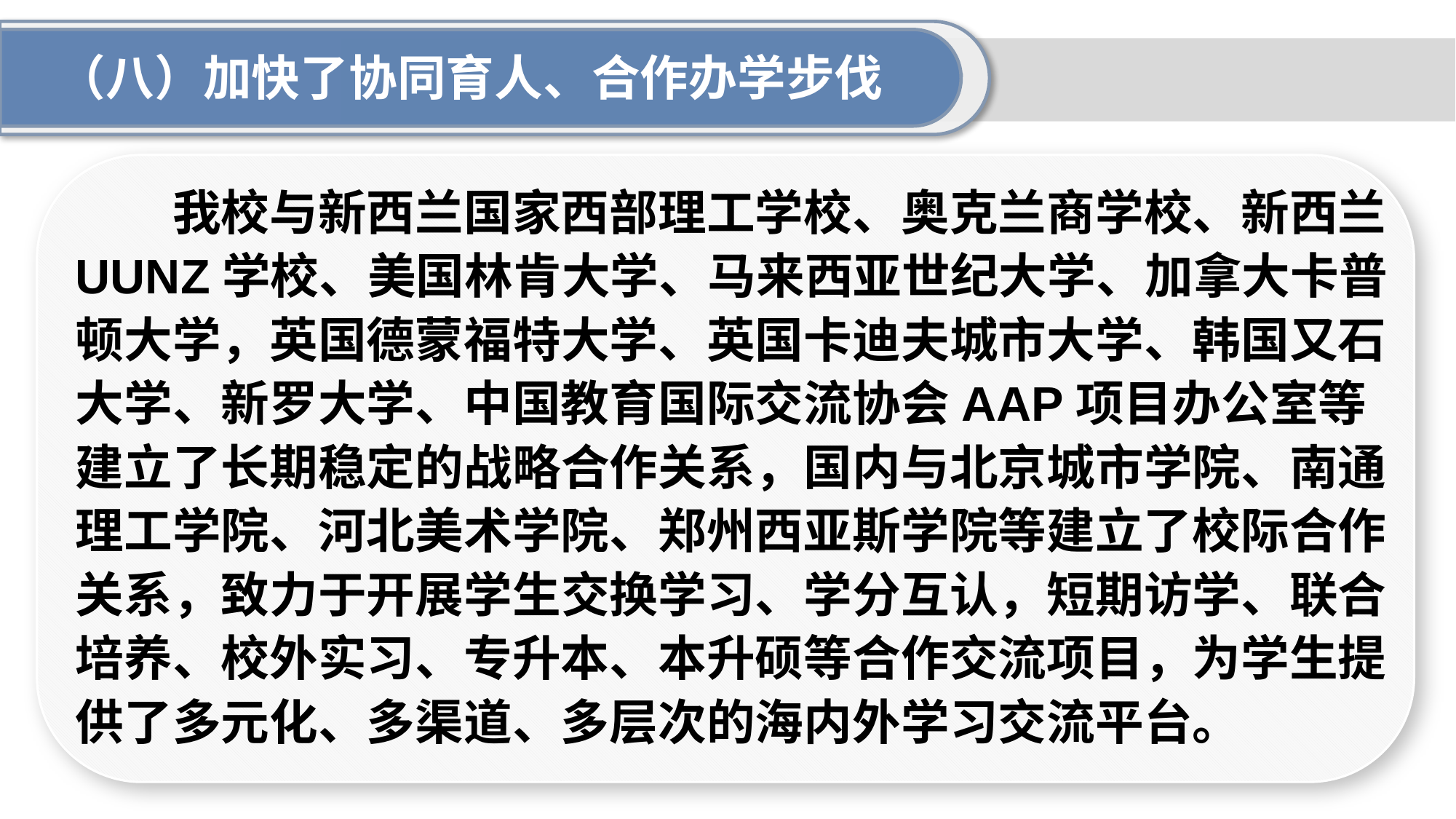

（八）加快了协同育人、合作办学步伐
我校与新西兰国家西部理工学校、奥克兰商学校、新西兰UUNZ学校、美国林肯大学、马来西亚世纪大学、加拿大卡普顿大学，英国德蒙福特大学、英国卡迪夫城市大学、韩国又石大学、新罗大学、中国教育国际交流协会AAP项目办公室等建立了长期稳定的战略合作关系，国内与北京城市学院、南通理工学院、河北美术学院、郑州西亚斯学院等建立了校际合作关系，致力于开展学生交换学习、学分互认，短期访学、联合培养、校外实习、专升本、本升硕等合作交流项目，为学生提供了多元化、多渠道、多层次的海内外学习交流平台。